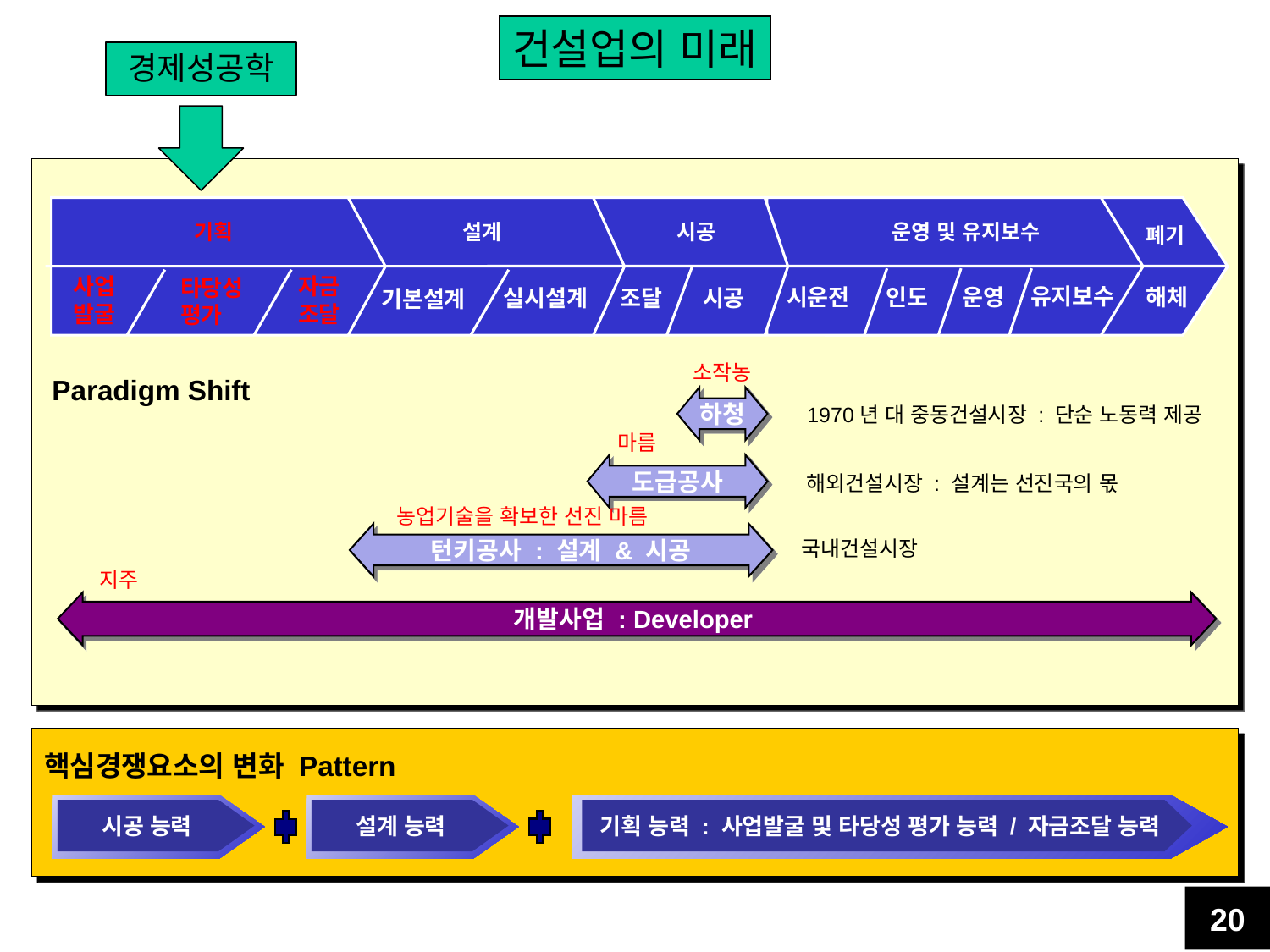

건설업의 미래
경제성공학

기획
설계
운영 및 유지보수
시공
폐기
자금
조달

사업
발굴
타당성
평가

유지보수
시운전
해체
인도
운영
조달
실시설계
시공
기본설계

소작농
Paradigm Shift
하청
1970년 대 중동건설시장 : 단순 노동력 제공
마름
도급공사
해외건설시장 : 설계는 선진국의 몫
농업기술을 확보한 선진 마름
턴키공사 : 설계 & 시공
국내건설시장
지주
개발사업 : Developer
핵심경쟁요소의 변화 Pattern

시공 능력

설계 능력

기획 능력 : 사업발굴 및 타당성 평가 능력 / 자금조달 능력

20